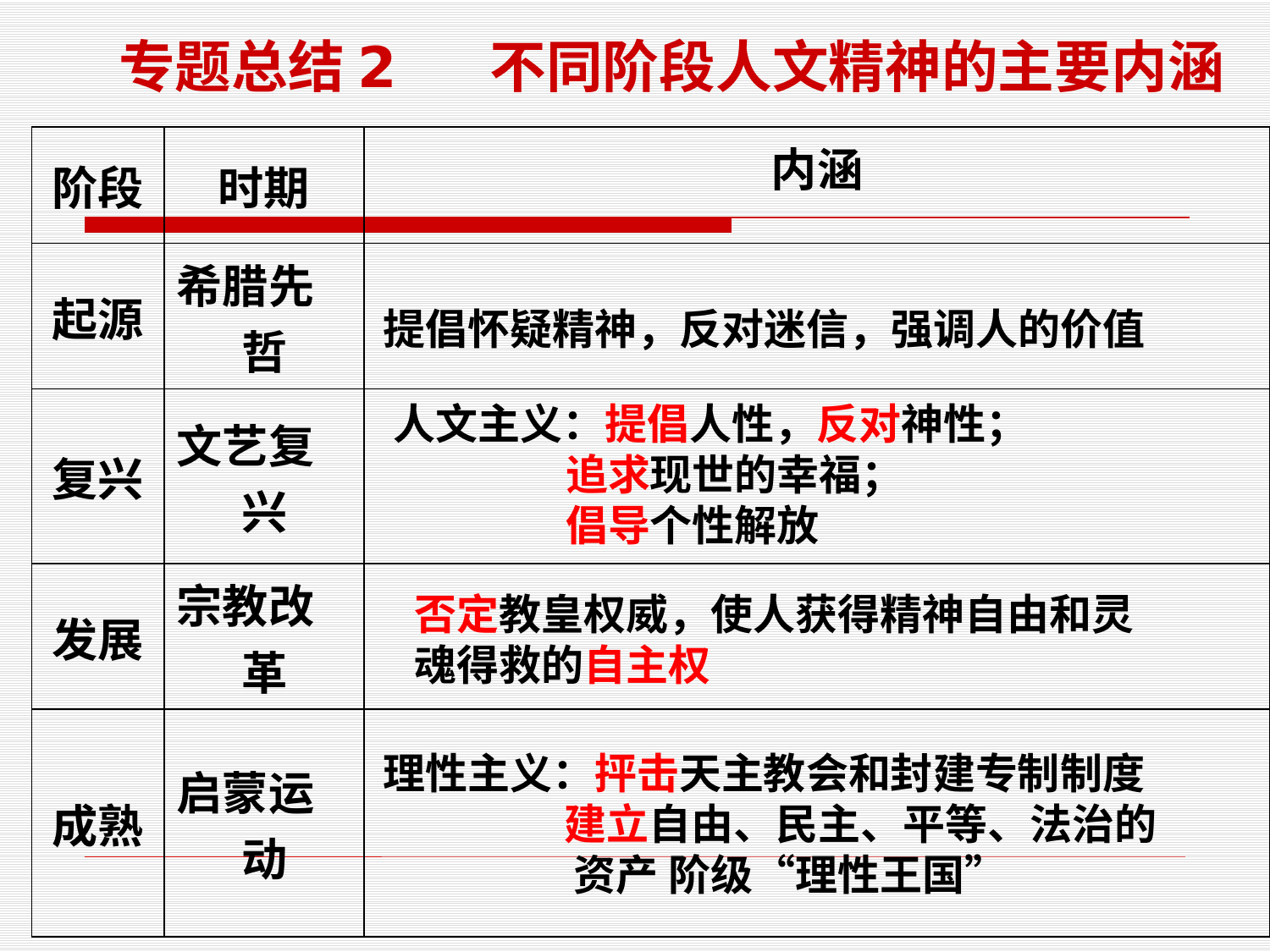

# 专题总结2    不同阶段人文精神的主要内涵
| 阶段 | 时期 | 内涵 |
| --- | --- | --- |
| 起源 | 希腊先哲 |  |
| 复兴 | 文艺复兴 |  |
| 发展 | 宗教改革 |  |
| 成熟 | 启蒙运动 |  |
提倡怀疑精神，反对迷信，强调人的价值
人文主义：提倡人性，反对神性；
                 追求现世的幸福；
                 倡导个性解放
否定教皇权威，使人获得精神自由和灵魂得救的自主权

理性主义：抨击天主教会和封建专制制度
                  建立自由、民主、平等、法治的
                   资产 阶级“理性王国”